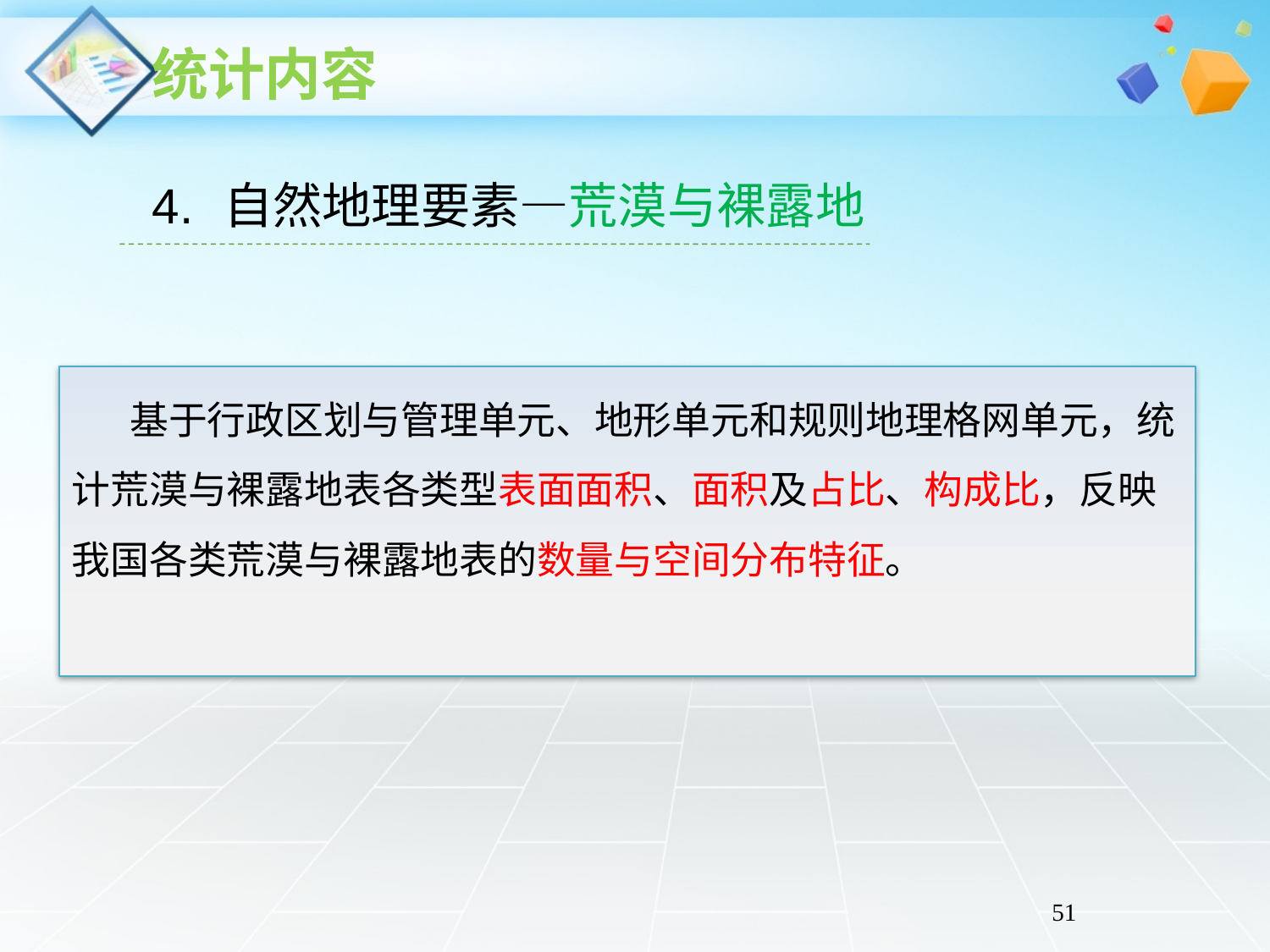

自然地理要素—荒漠与裸露地

       基于行政区划与管理单元、地形单元和规则地理格网单元，统计荒漠与裸露地表各类型表面面积、面积及占比、构成比，反映我国各类荒漠与裸露地表的数量与空间分布特征。
51